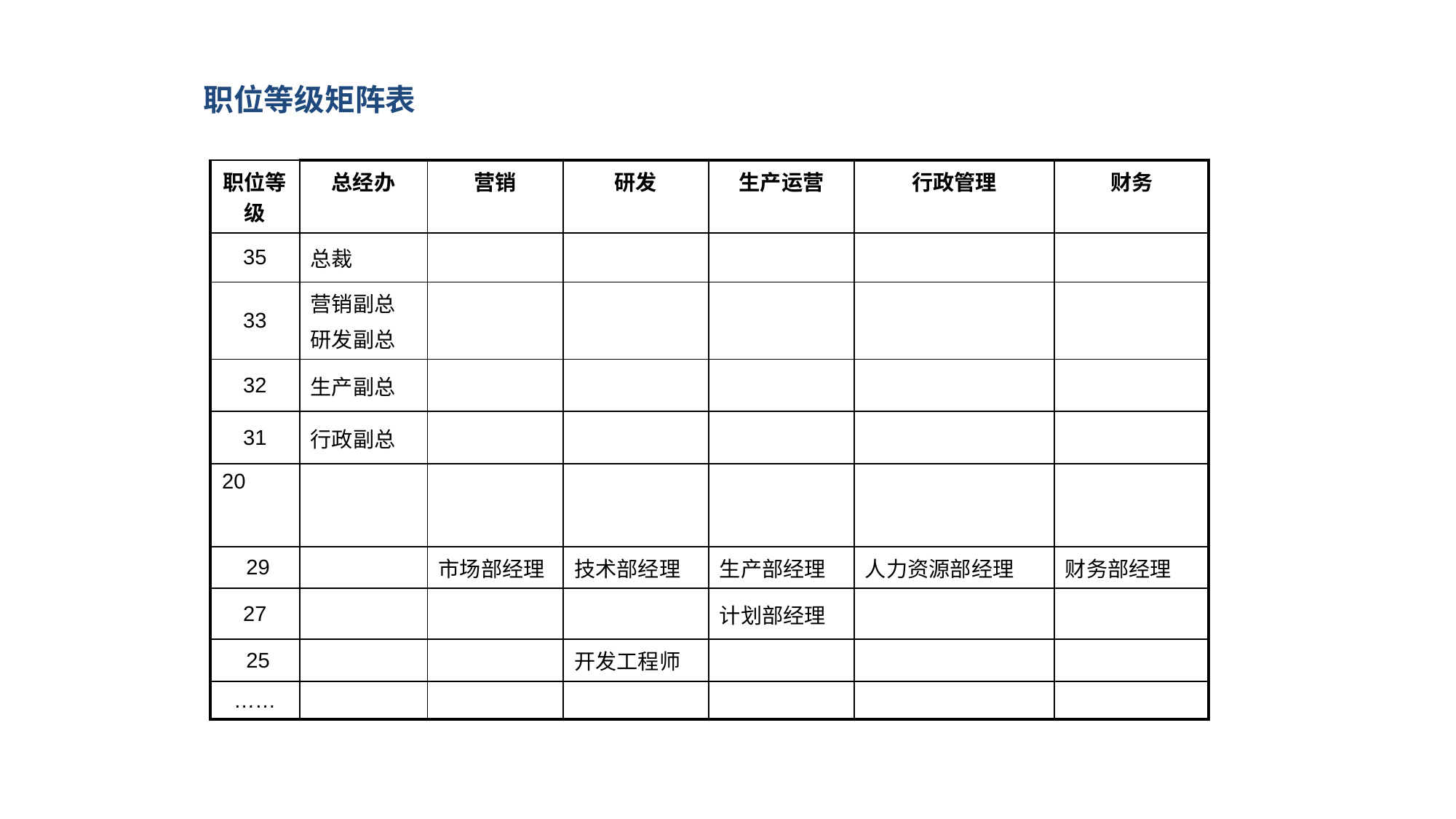

职位等级矩阵表
| 职位等级 | 总经办 | 营销 | 研发 | 生产运营 | 行政管理 | 财务 |
| --- | --- | --- | --- | --- | --- | --- |
| 35 | 总裁 |  |  |  |  |  |
| 33 | 营销副总 研发副总 |  |  |  |  |  |
| 32 | 生产副总 |  |  |  |  |  |
| 31 | 行政副总 |  |  |  |  |  |
| 20 |  |  |  |  |  |  |
| 29 |  | 市场部经理 | 技术部经理 | 生产部经理 | 人力资源部经理 | 财务部经理 |
| 27 |  |  |  | 计划部经理 |  |  |
| 25 |  |  | 开发工程师 |  |  |  |
| …… |  |  |  |  |  |  |